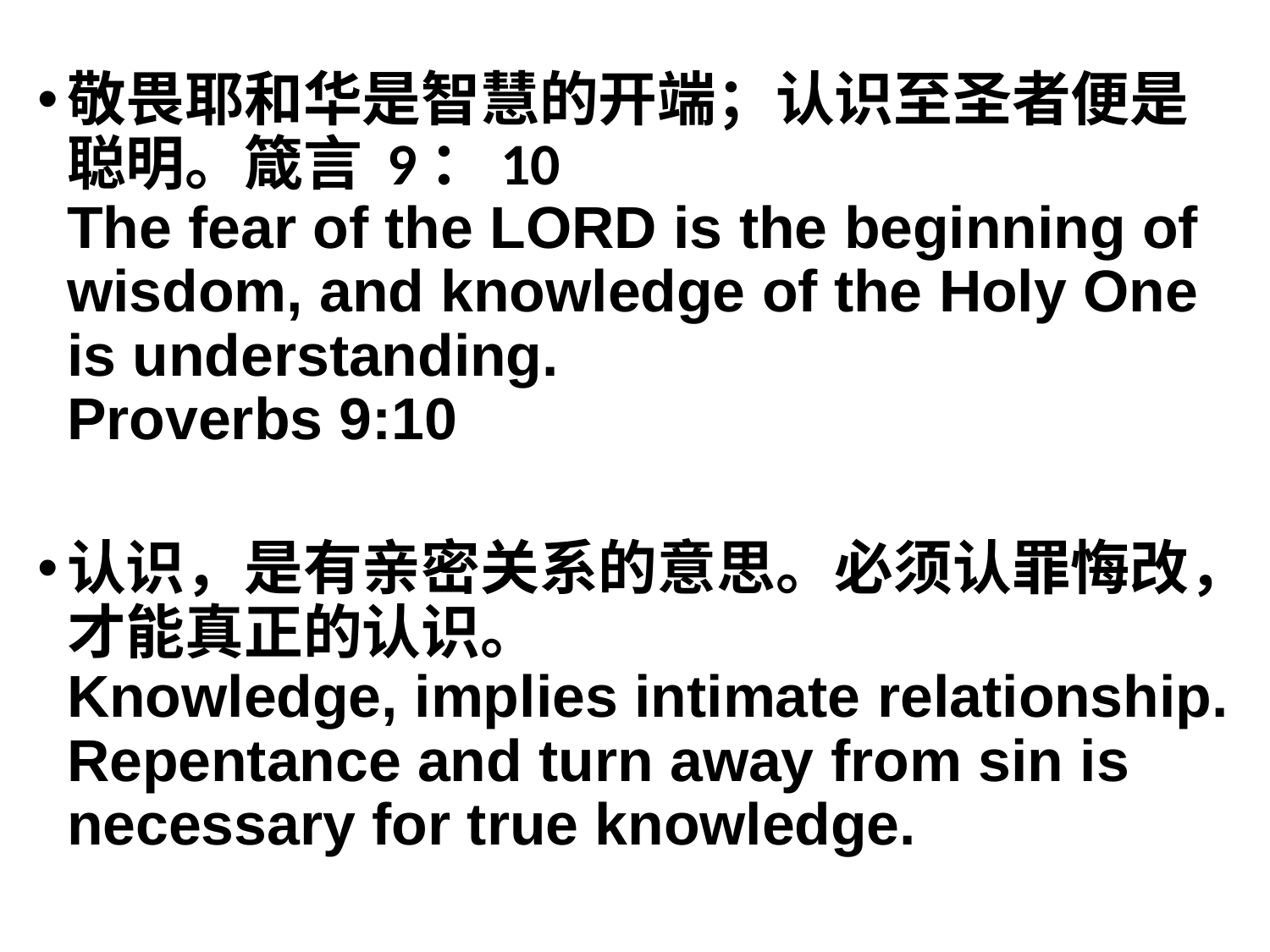

敬畏耶和华是智慧的开端；认识至圣者便是聪明。箴言 9：10
The fear of the LORD is the beginning of wisdom, and knowledge of the Holy One is understanding.
Proverbs 9:10
认识，是有亲密关系的意思。必须认罪悔改，才能真正的认识。
Knowledge, implies intimate relationship. Repentance and turn away from sin is necessary for true knowledge.